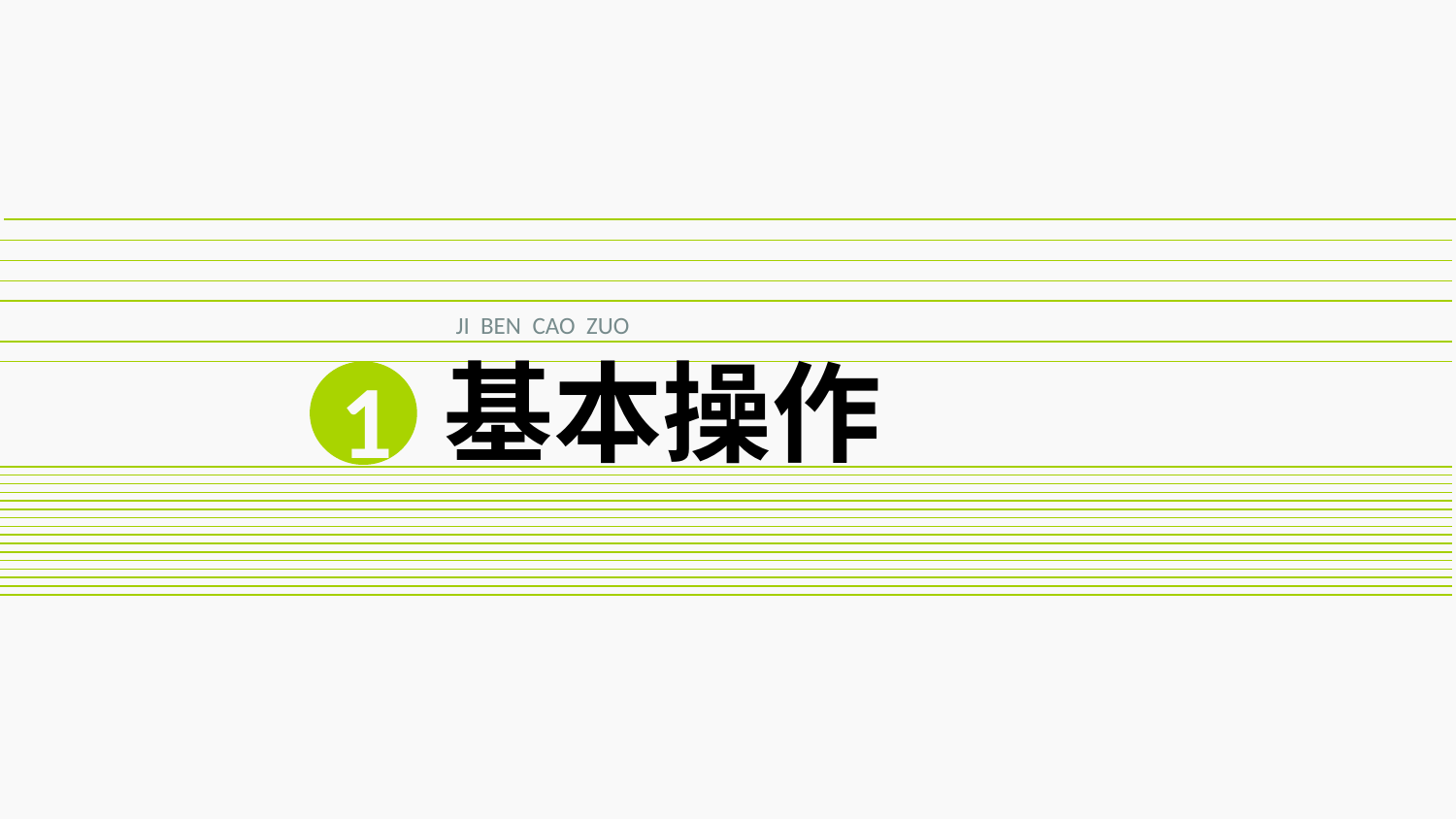

JI  BEN  CAO  ZUO

# 基本操作
1